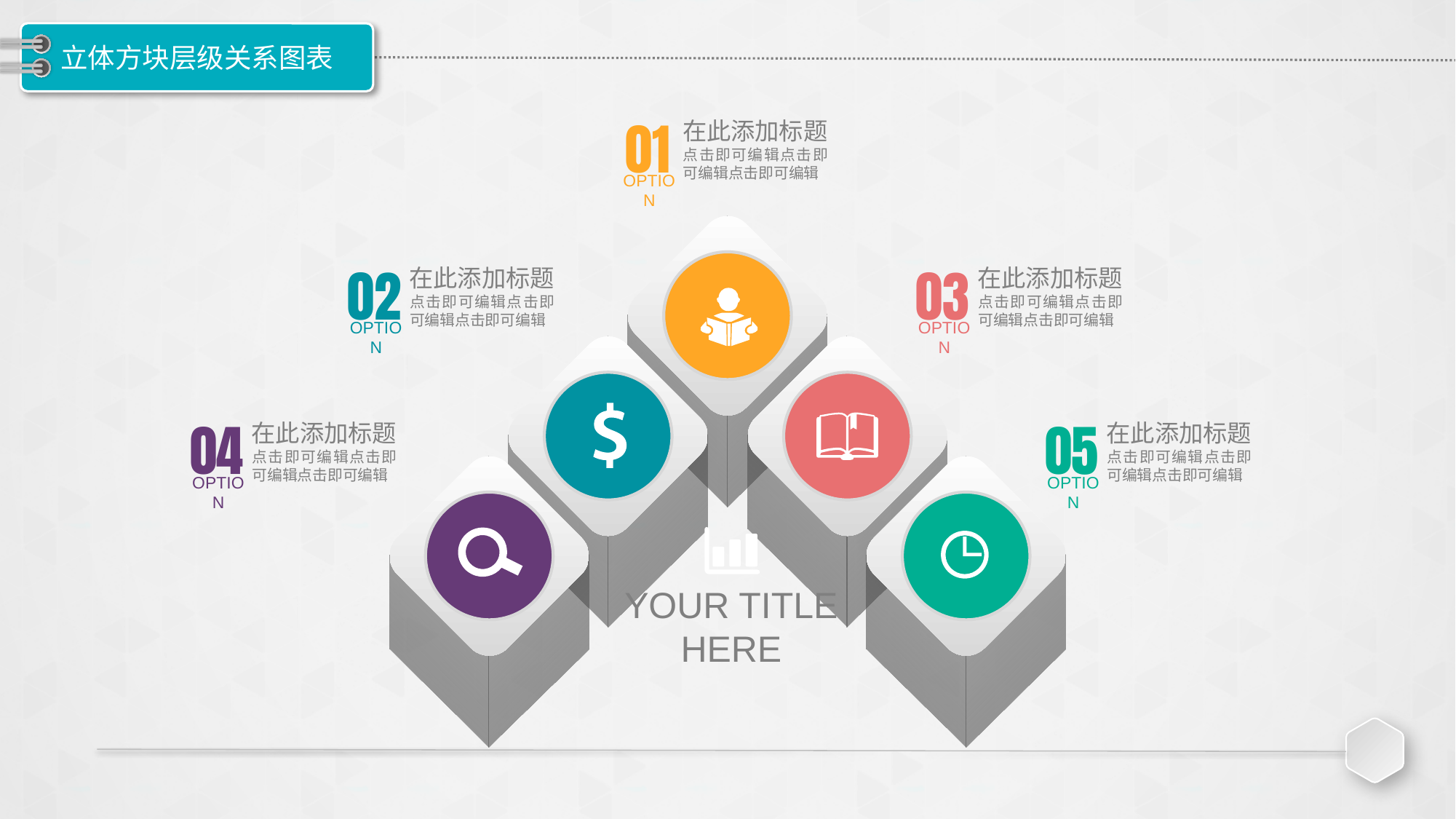

# 立体方块层级关系图表
在此添加标题
点击即可编辑点击即可编辑点击即可编辑
01
OPTION

在此添加标题
点击即可编辑点击即可编辑点击即可编辑
02
OPTION
在此添加标题
点击即可编辑点击即可编辑点击即可编辑
03
OPTION

在此添加标题
点击即可编辑点击即可编辑点击即可编辑
04
OPTION
在此添加标题
点击即可编辑点击即可编辑点击即可编辑
05
OPTION

YOUR TITLE HERE
89